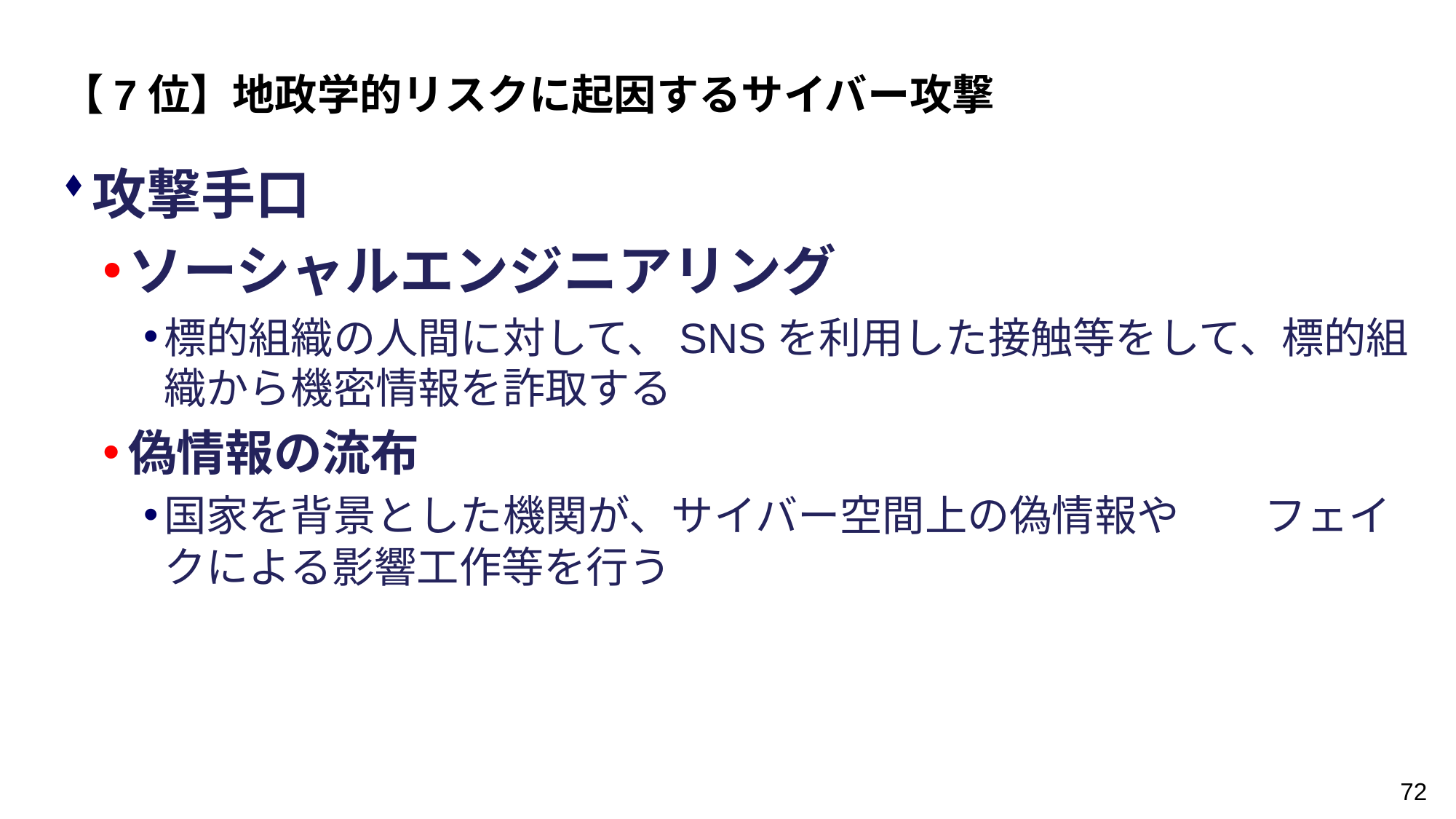

【7位】地政学的リスクに起因するサイバー攻撃
攻撃手口
ソーシャルエンジニアリング
標的組織の人間に対して、SNSを利用した接触等をして、標的組織から機密情報を詐取する
偽情報の流布
国家を背景とした機関が、サイバー空間上の偽情報や　　フェイクによる影響工作等を行う

72